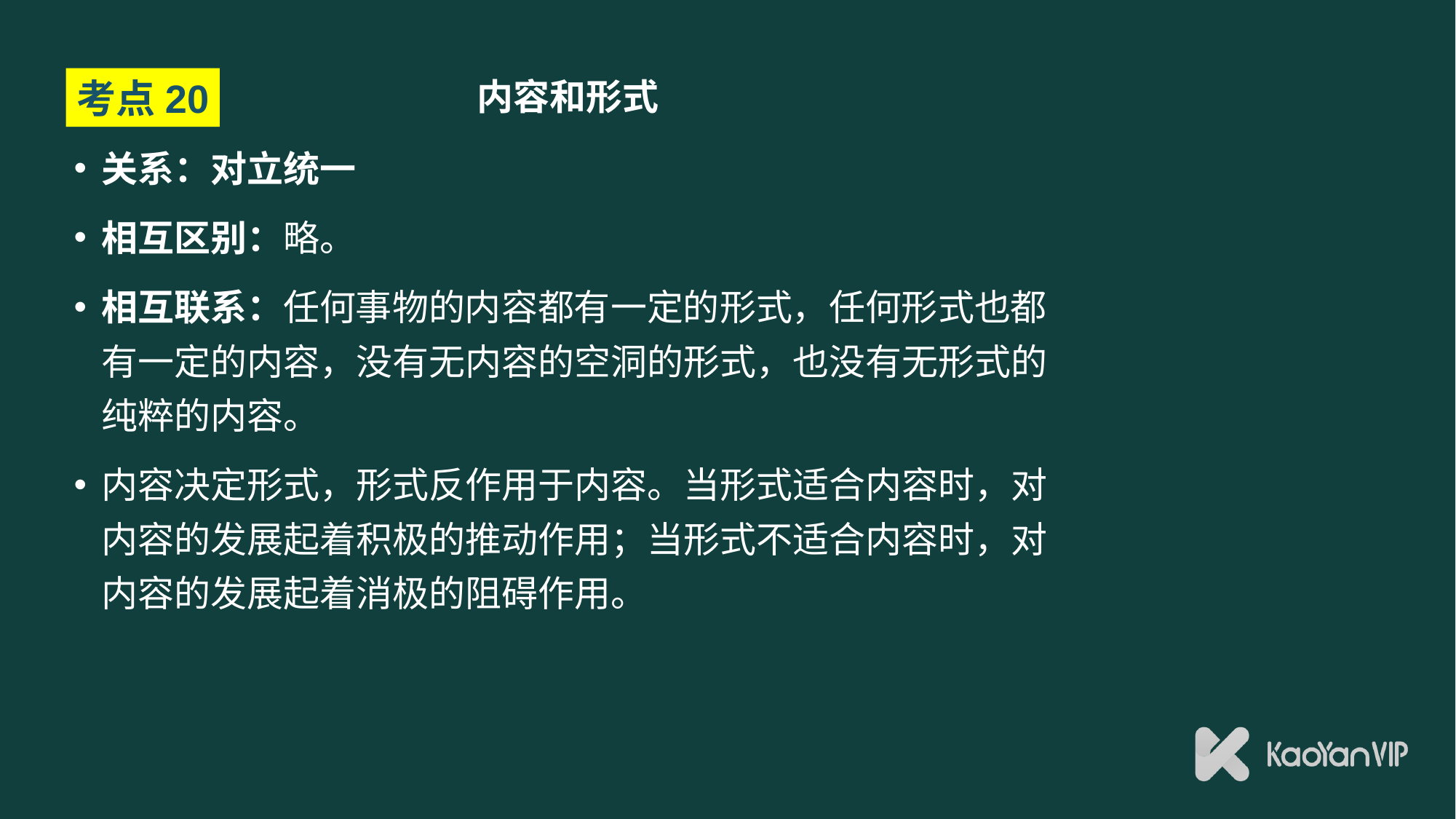

# 内容和形式
考点20
关系：对立统一
相互区别：略。
相互联系：任何事物的内容都有一定的形式，任何形式也都有一定的内容，没有无内容的空洞的形式，也没有无形式的纯粹的内容。
内容决定形式，形式反作用于内容。当形式适合内容时，对内容的发展起着积极的推动作用；当形式不适合内容时，对内容的发展起着消极的阻碍作用。